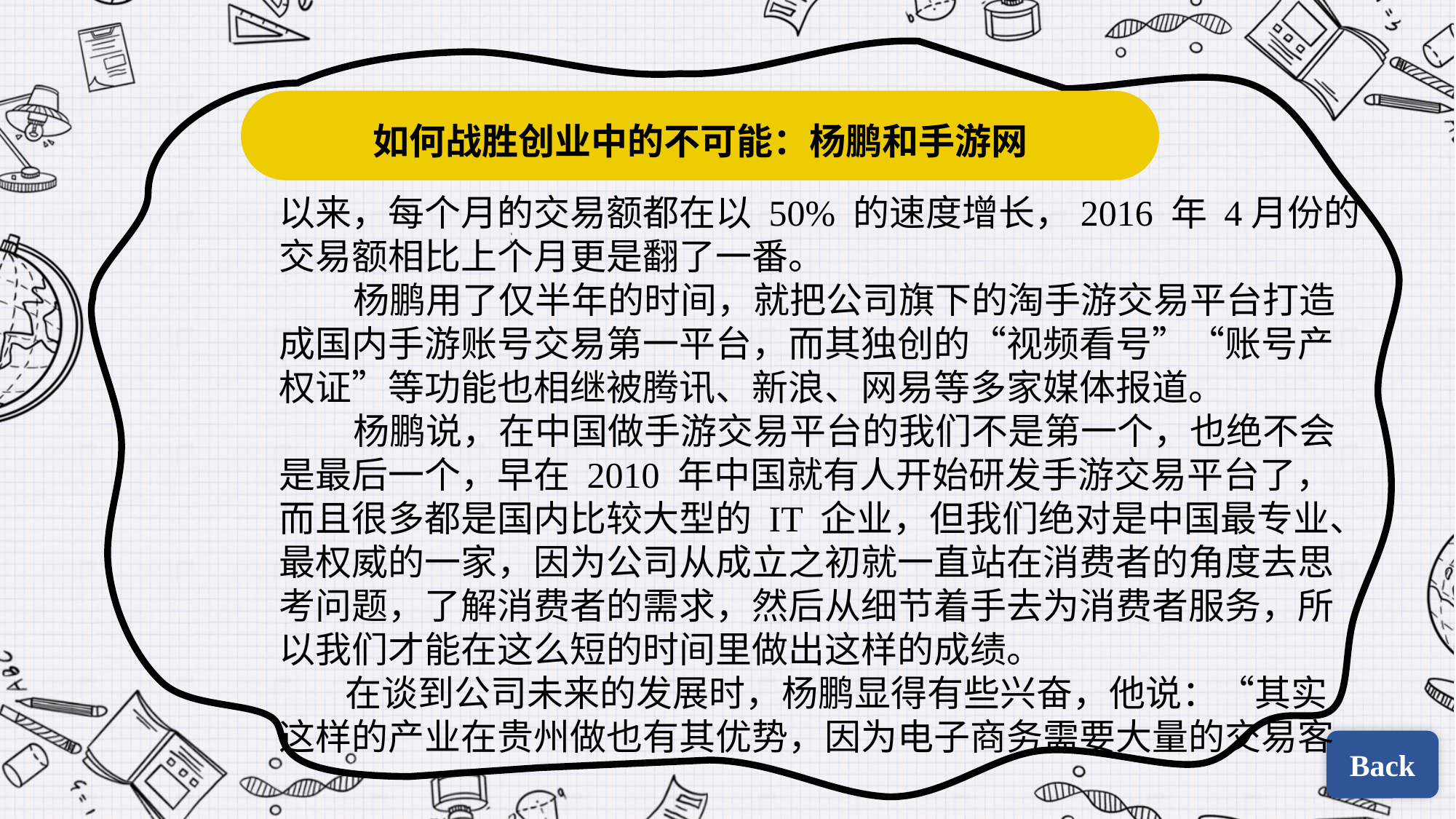

如何战胜创业中的不可能：杨鹏和手游网
以来，每个月的交易额都在以 50% 的速度增长，2016 年 4月份的交易额相比上个月更是翻了一番。
        杨鹏用了仅半年的时间，就把公司旗下的淘手游交易平台打造成国内手游账号交易第一平台，而其独创的“视频看号”“账号产权证”等功能也相继被腾讯、新浪、网易等多家媒体报道。
        杨鹏说，在中国做手游交易平台的我们不是第一个，也绝不会是最后一个，早在 2010 年中国就有人开始研发手游交易平台了，而且很多都是国内比较大型的 IT 企业，但我们绝对是中国最专业、最权威的一家，因为公司从成立之初就一直站在消费者的角度去思考问题，了解消费者的需求，然后从细节着手去为消费者服务，所以我们才能在这么短的时间里做出这样的成绩。
       在谈到公司未来的发展时，杨鹏显得有些兴奋，他说：“其实这样的产业在贵州做也有其优势，因为电子商务需要大量的交易客

Back